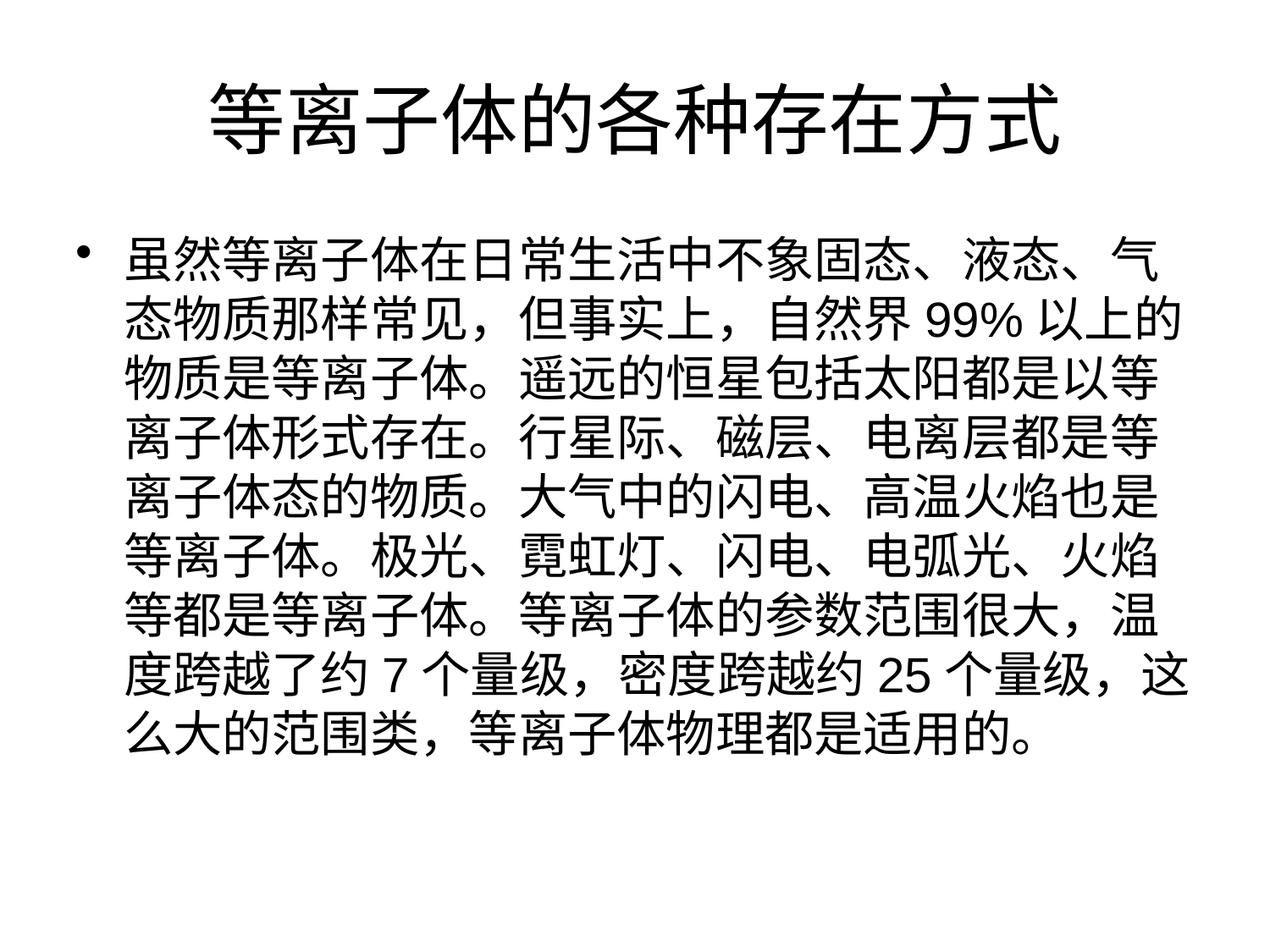

# 等离子体的各种存在方式
虽然等离子体在日常生活中不象固态、液态、气态物质那样常见，但事实上，自然界99%以上的物质是等离子体。遥远的恒星包括太阳都是以等离子体形式存在。行星际、磁层、电离层都是等离子体态的物质。大气中的闪电、高温火焰也是等离子体。极光、霓虹灯、闪电、电弧光、火焰等都是等离子体。等离子体的参数范围很大，温度跨越了约7个量级，密度跨越约25个量级，这么大的范围类，等离子体物理都是适用的。